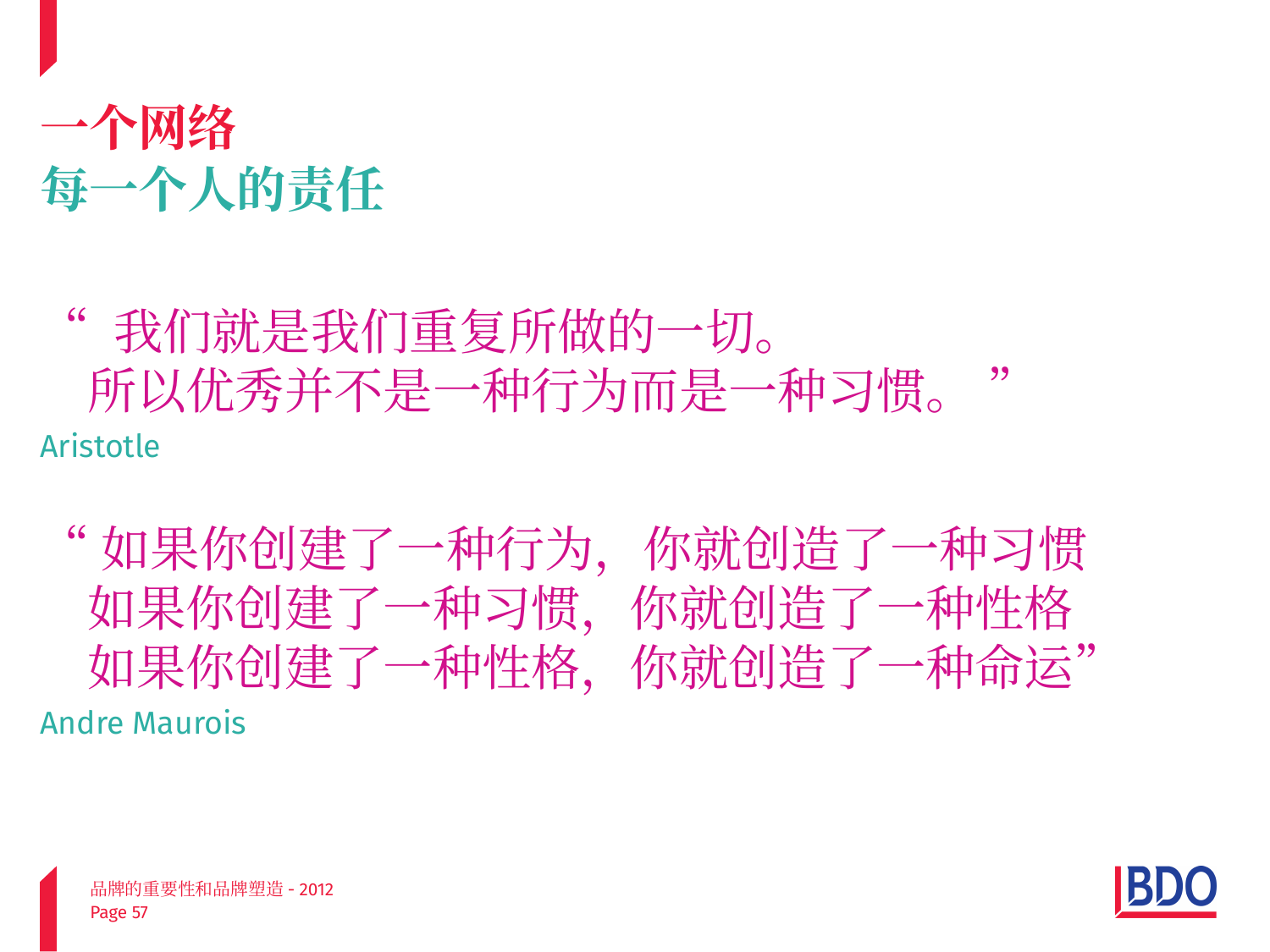

# 一个网络 每一个人的责任

“ 我们就是我们重复所做的一切。
所以优秀并不是一种行为而是一种习惯。 ”
Aristotle

“如果你创建了一种行为，你就创造了一种习惯
如果你创建了一种习惯，你就创造了一种性格
如果你创建了一种性格，你就创造了一种命运”
Andre Maurois
品牌的重要性和品牌塑造- 2012
Page 57